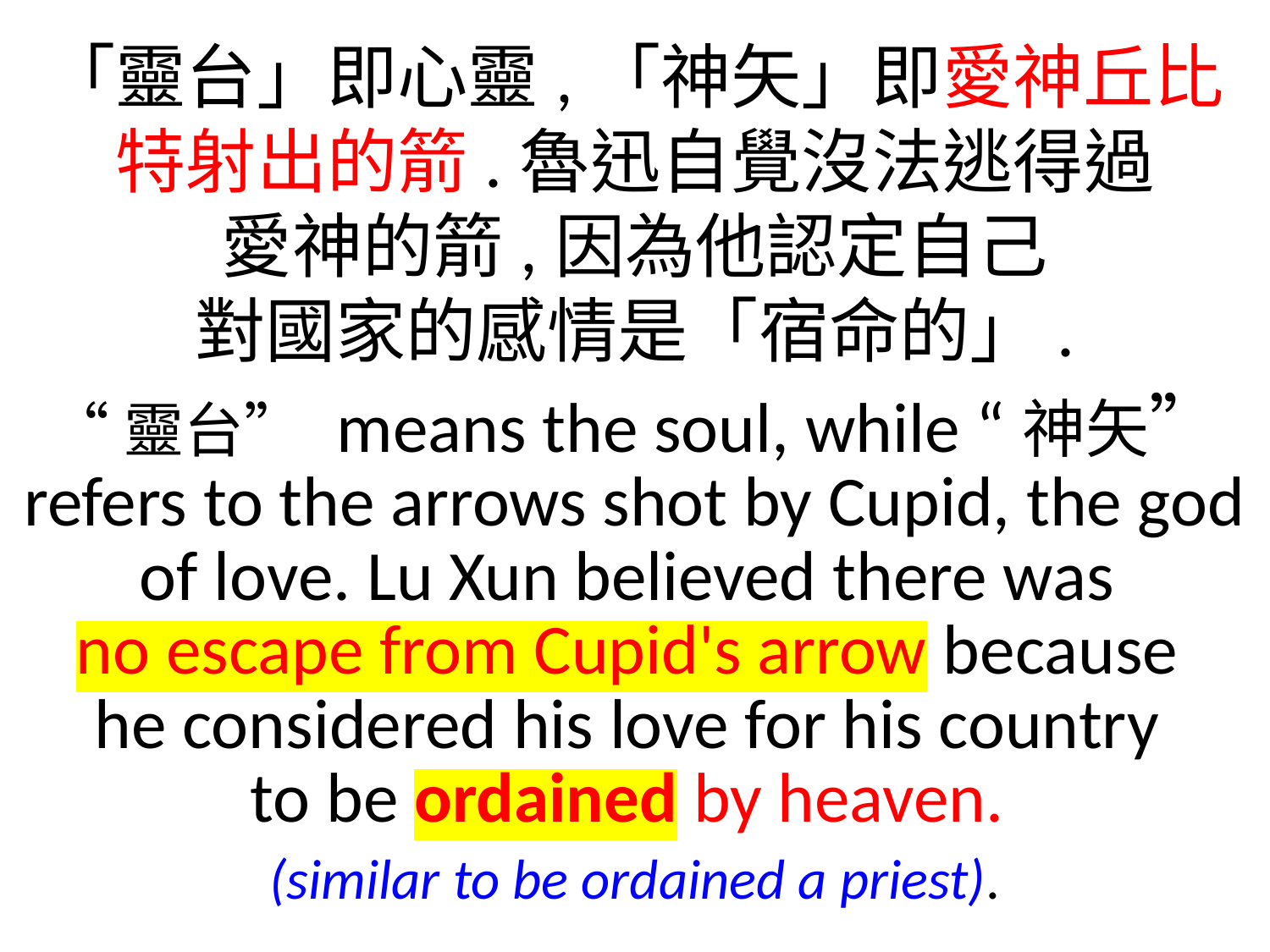

「靈台」即心靈,「神矢」即愛神丘比特射出的箭.魯迅自覺沒法逃得過
愛神的箭,因為他認定自己
對國家的感情是「宿命的」.
“靈台” means the soul, while “神矢” refers to the arrows shot by Cupid, the god of love. Lu Xun believed there was
no escape from Cupid's arrow because
he considered his love for his country
to be ordained by heaven.
(similar to be ordained a priest).